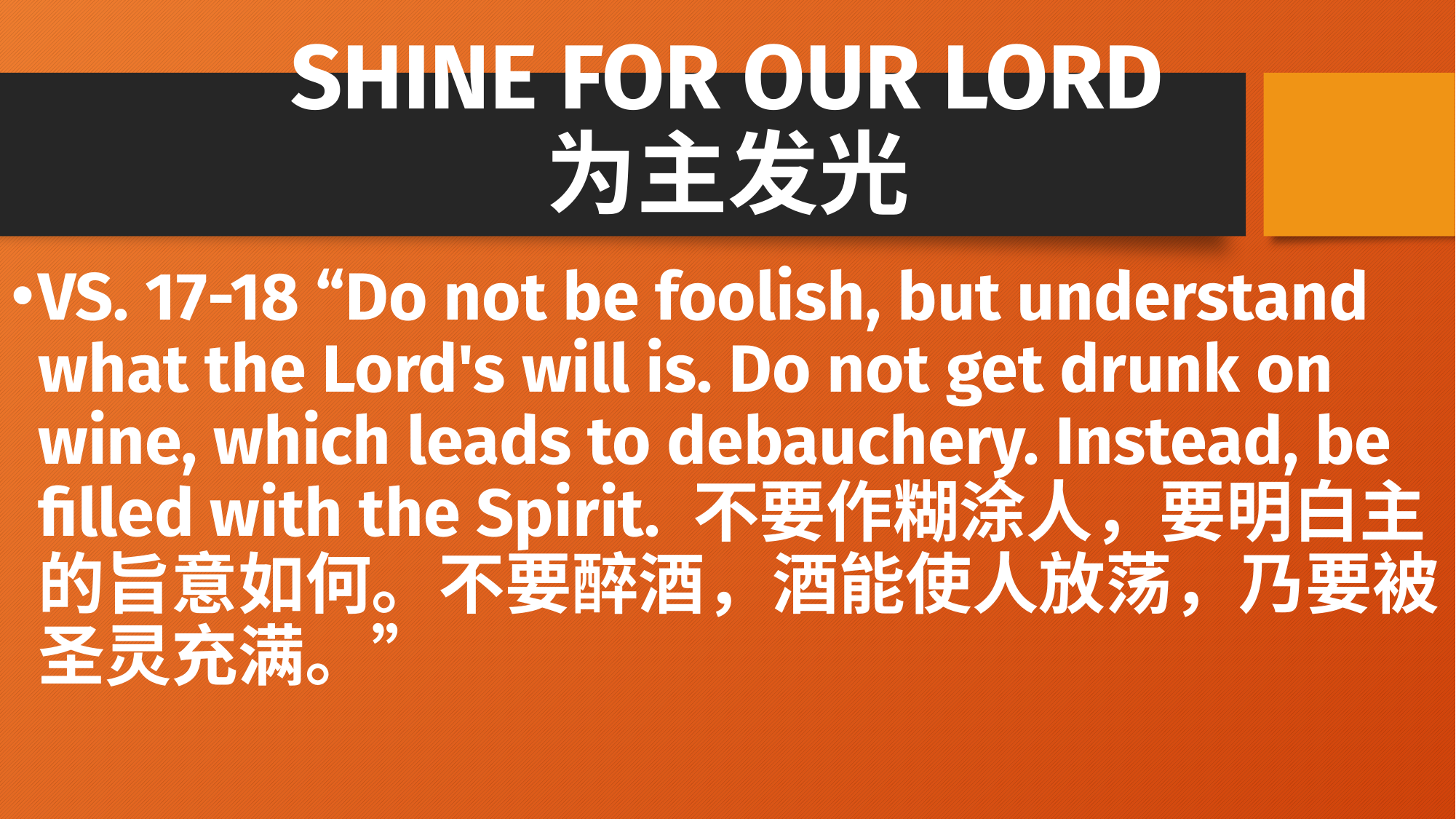

# SHINE FOR OUR LORD 为主发光
VS. 17-18 “Do not be foolish, but understand what the Lord's will is. Do not get drunk on wine, which leads to debauchery. Instead, be filled with the Spirit. 不要作糊涂人，要明白主的旨意如何。不要醉酒，酒能使人放荡，乃要被圣灵充满。”